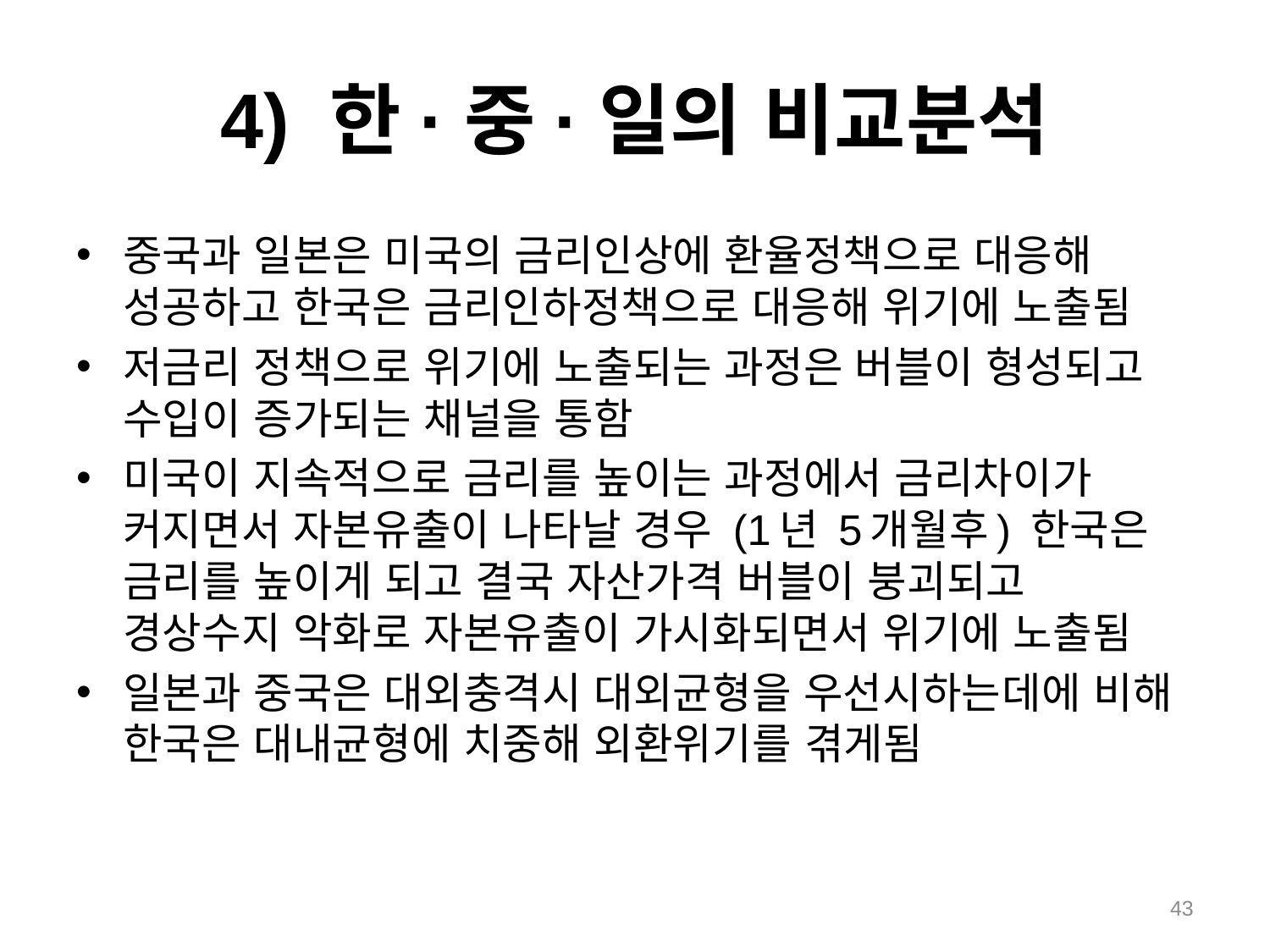

# 4) 한·중·일의 비교분석
중국과 일본은 미국의 금리인상에 환율정책으로 대응해 성공하고 한국은 금리인하정책으로 대응해 위기에 노출됨
저금리 정책으로 위기에 노출되는 과정은 버블이 형성되고 수입이 증가되는 채널을 통함
미국이 지속적으로 금리를 높이는 과정에서 금리차이가 커지면서 자본유출이 나타날 경우 (1년 5개월후) 한국은 금리를 높이게 되고 결국 자산가격 버블이 붕괴되고 경상수지 악화로 자본유출이 가시화되면서 위기에 노출됨
일본과 중국은 대외충격시 대외균형을 우선시하는데에 비해 한국은 대내균형에 치중해 외환위기를 겪게됨
43